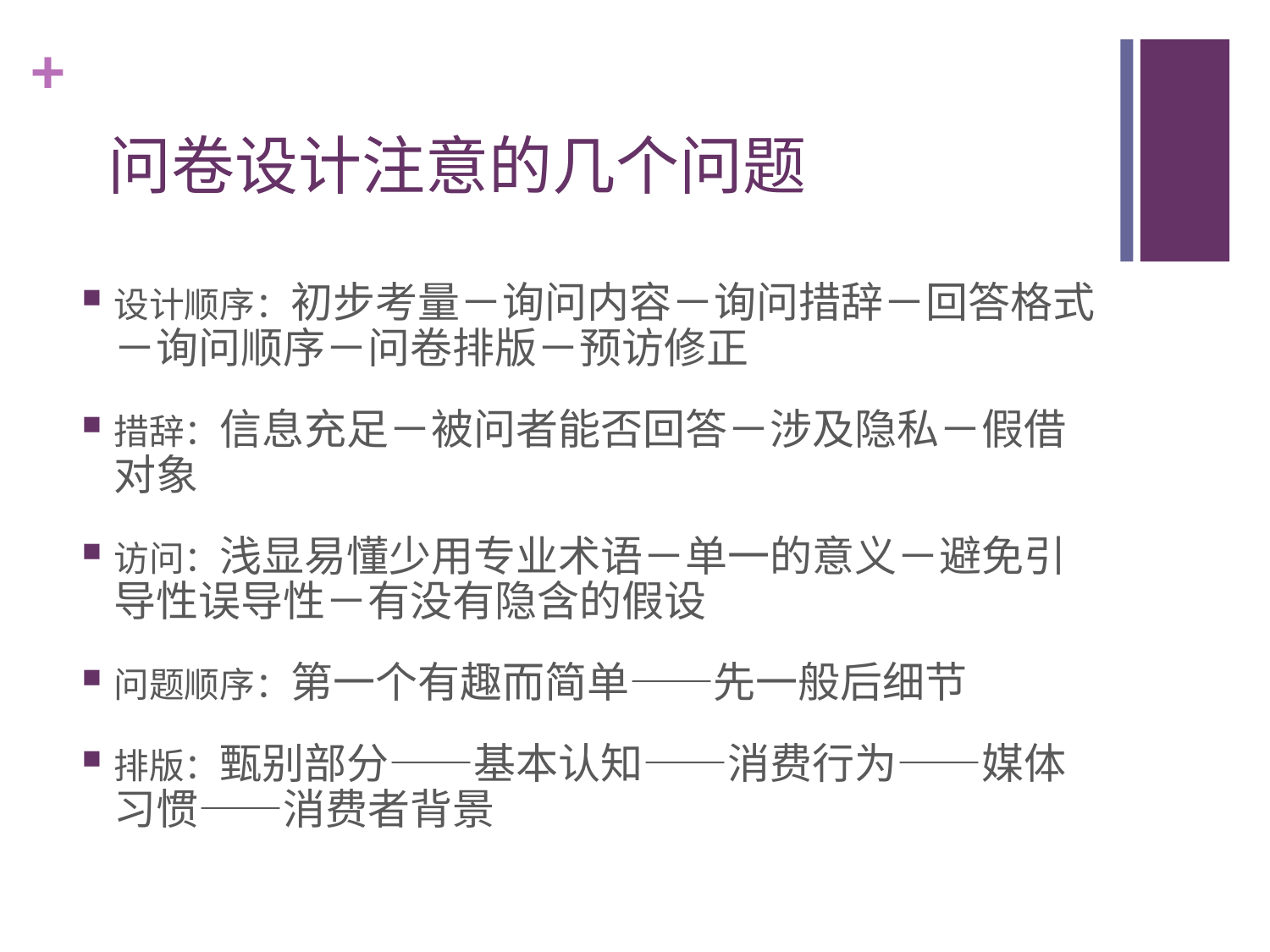

# 问卷设计注意的几个问题
设计顺序：初步考量－询问内容－询问措辞－回答格式－询问顺序－问卷排版－预访修正
措辞：信息充足－被问者能否回答－涉及隐私－假借对象
访问：浅显易懂少用专业术语－单一的意义－避免引导性误导性－有没有隐含的假设
问题顺序：第一个有趣而简单——先一般后细节
排版：甄别部分——基本认知——消费行为——媒体习惯——消费者背景